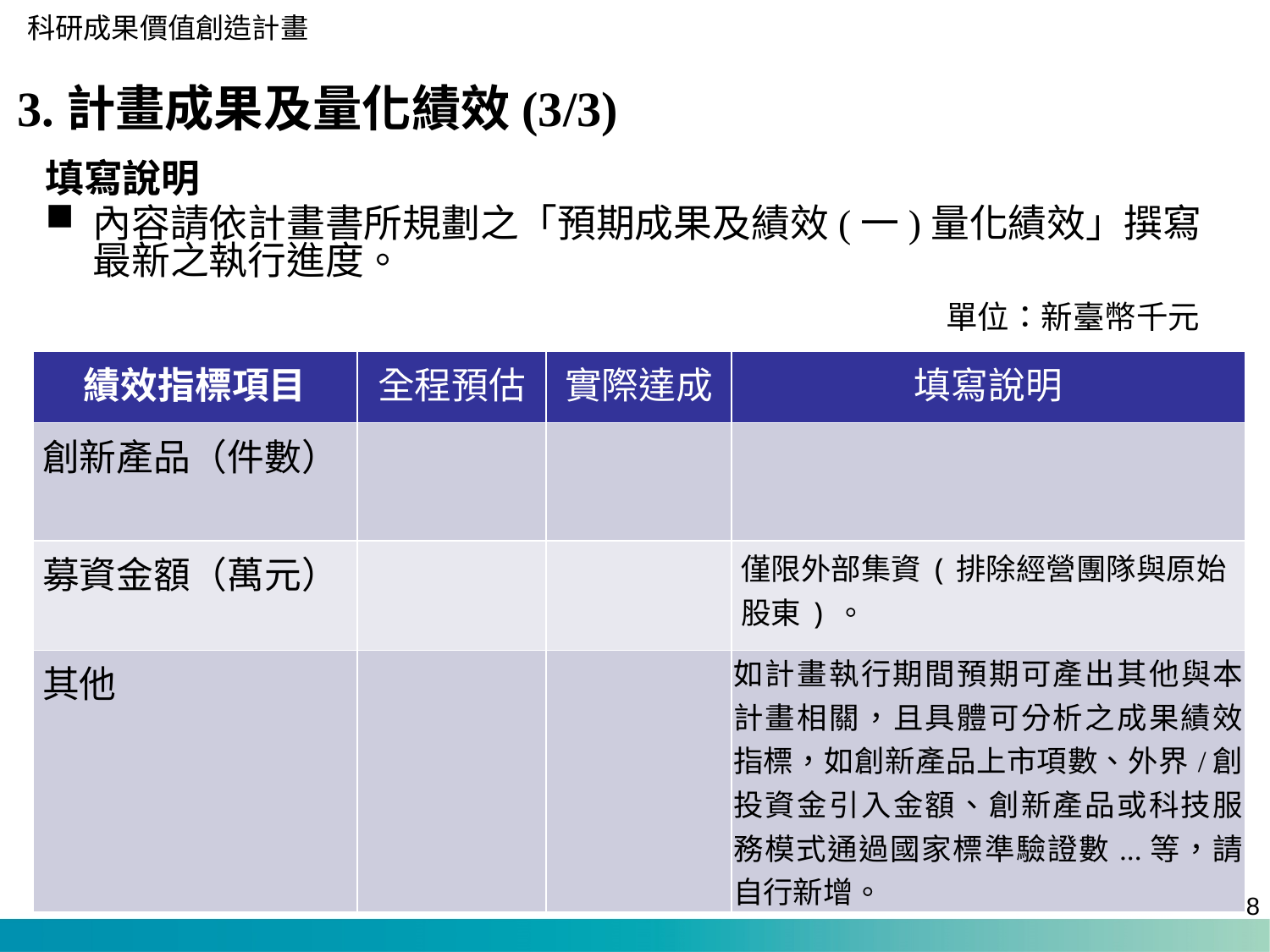

3.計畫成果及量化績效(3/3)
填寫說明
內容請依計畫書所規劃之「預期成果及績效(一)量化績效」撰寫最新之執行進度。
單位：新臺幣千元
| 績效指標項目 | 全程預估 | 實際達成 | 填寫說明 |
| --- | --- | --- | --- |
| 創新產品（件數） |  |  |  |
| 募資金額（萬元） |  |  | 僅限外部集資(排除經營團隊與原始股東)。 |
| 其他 |  |  | 如計畫執行期間預期可產出其他與本計畫相關，且具體可分析之成果績效指標，如創新產品上市項數、外界/創投資金引入金額、創新產品或科技服務模式通過國家標準驗證數...等，請自行新增。 |
8